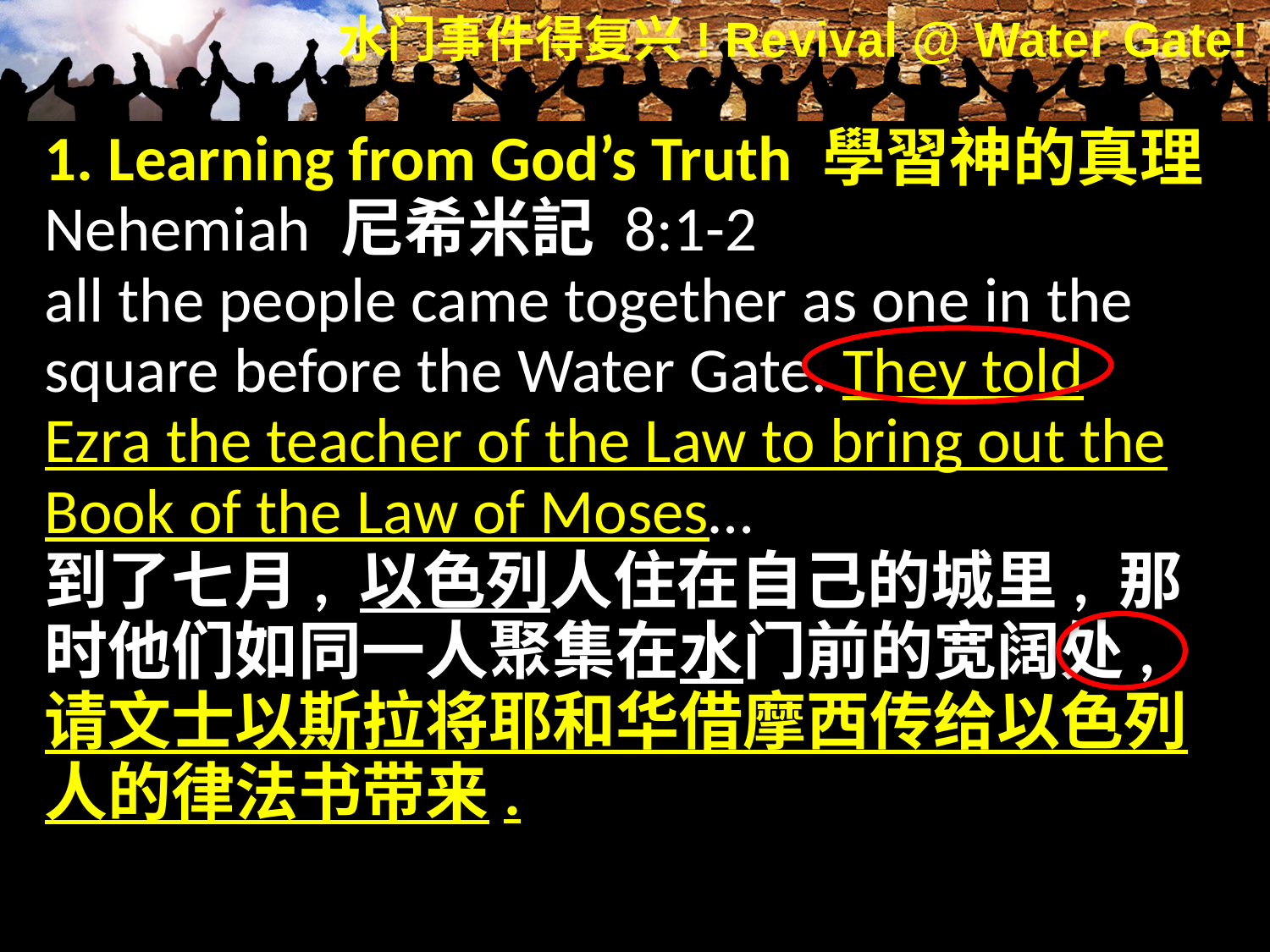

1. Learning from God’s Truth 學習神的真理
Nehemiah 尼希米記 8:1-2
all the people came together as one in the square before the Water Gate. They told Ezra the teacher of the Law to bring out the Book of the Law of Moses…
到了七月, 以色列人住在自己的城里, 那时他们如同一人聚集在水门前的宽阔处, 请文士以斯拉将耶和华借摩西传给以色列人的律法书带来.